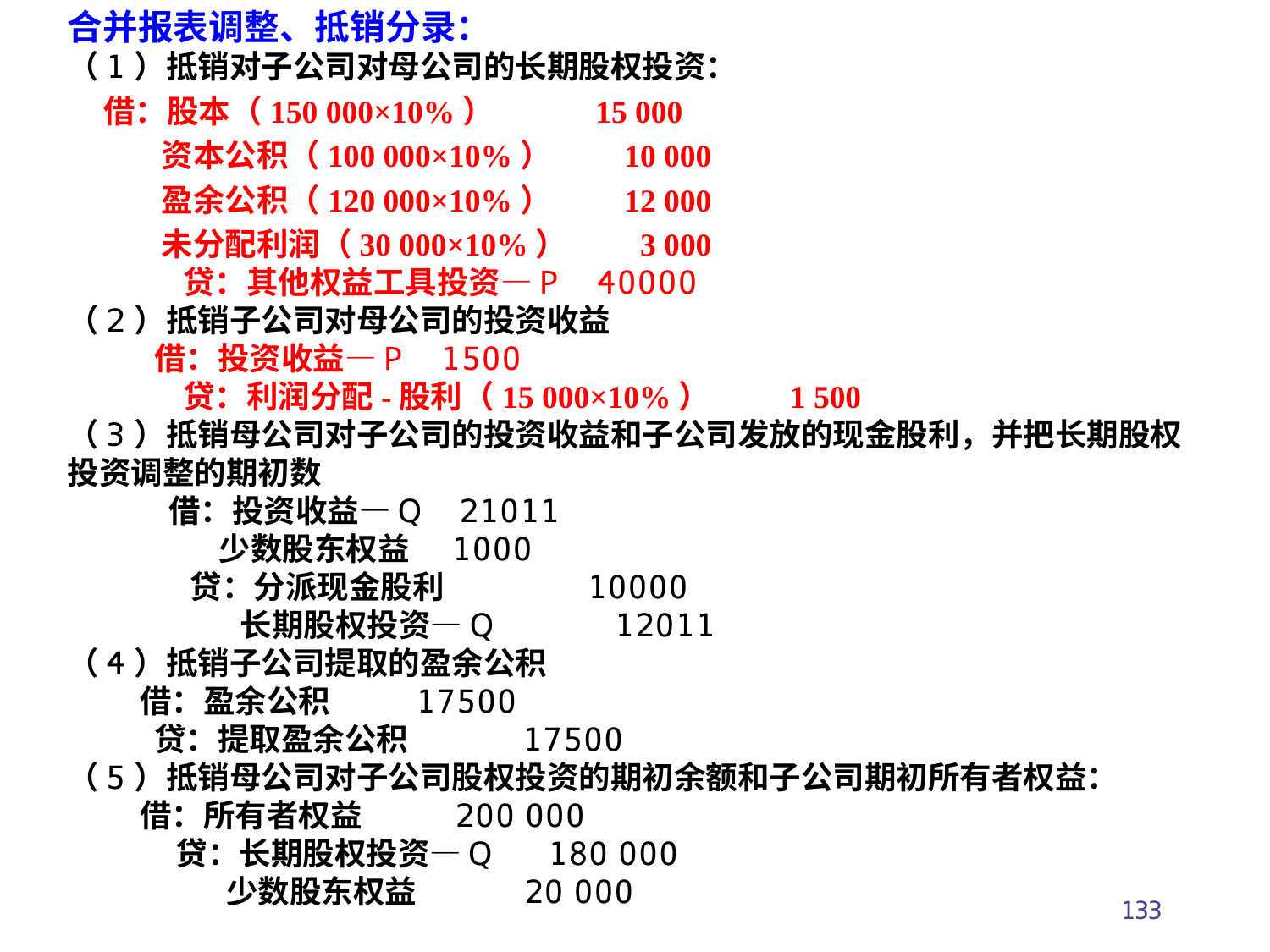

合并报表调整、抵销分录：
（1）抵销对子公司对母公司的长期股权投资：
    借：股本（150 000×10%）             15 000
            资本公积（100 000×10%）         10 000
            盈余公积（120 000×10%）         12 000
            未分配利润（30 000×10%）         3 000
               贷：其他权益工具投资—P    40000
（2）抵销子公司对母公司的投资收益
           借：投资收益—P    1500
               贷：利润分配-股利（15 000×10%）          1 500
（3）抵销母公司对子公司的投资收益和子公司发放的现金股利，并把长期股权投资调整的期初数
             借：投资收益—Q    21011
                    少数股东权益     1000
                贷：分派现金股利                   10000
                       长期股权投资—Q             12011
（4）抵销子公司提取的盈余公积
         借：盈余公积           17500
           贷：提取盈余公积               17500
（5）抵销母公司对子公司股权投资的期初余额和子公司期初所有者权益：
         借：所有者权益            200 000
              贷：长期股权投资—Q      180 000
                     少数股东权益              20 000
133